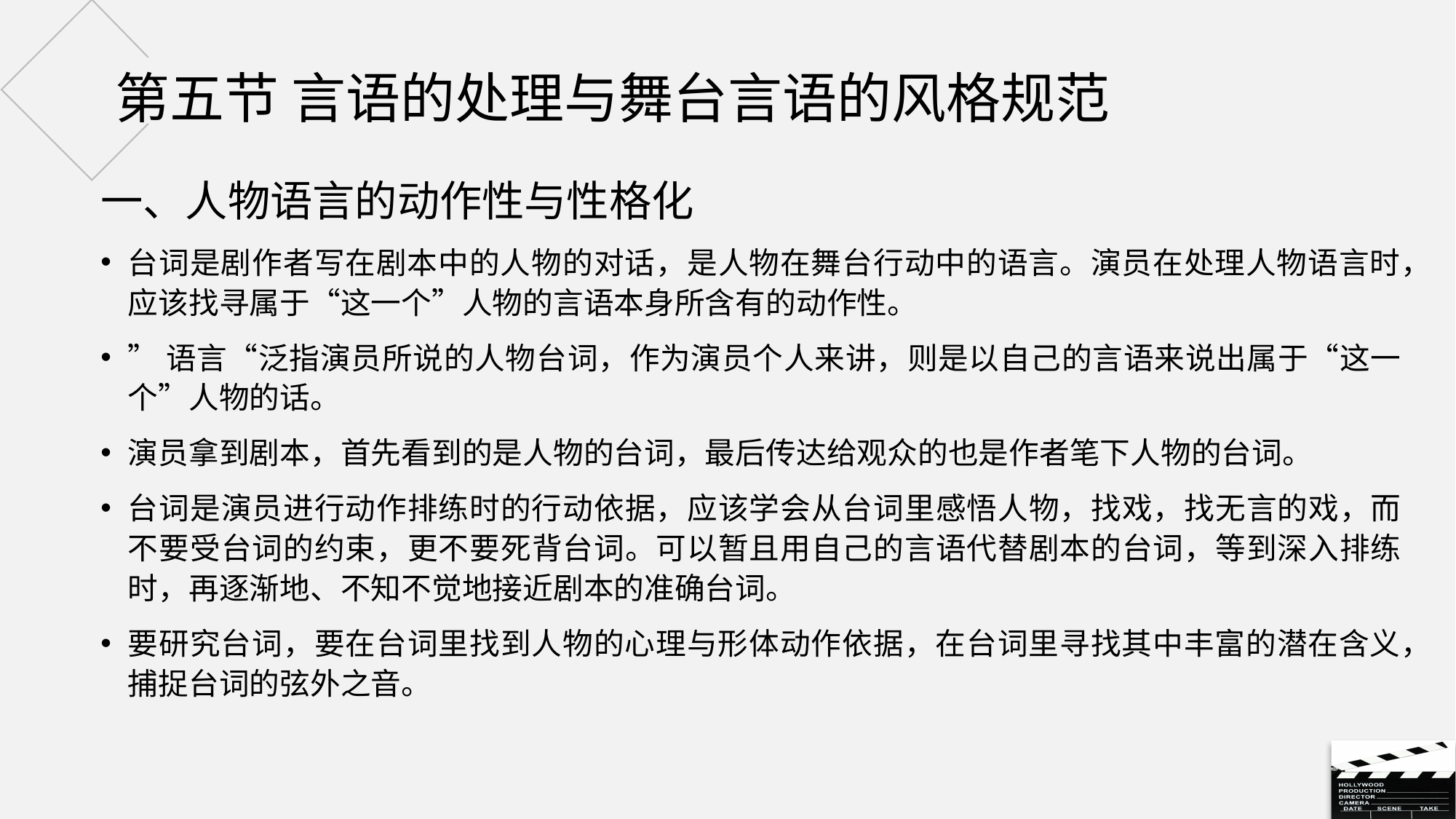

# 第五节 言语的处理与舞台言语的风格规范
一、人物语言的动作性与性格化
台词是剧作者写在剧本中的人物的对话，是人物在舞台行动中的语言。演员在处理人物语言时，应该找寻属于“这一个”人物的言语本身所含有的动作性。
”语言“泛指演员所说的人物台词，作为演员个人来讲，则是以自己的言语来说出属于“这一个”人物的话。
演员拿到剧本，首先看到的是人物的台词，最后传达给观众的也是作者笔下人物的台词。
台词是演员进行动作排练时的行动依据，应该学会从台词里感悟人物，找戏，找无言的戏，而不要受台词的约束，更不要死背台词。可以暂且用自己的言语代替剧本的台词，等到深入排练时，再逐渐地、不知不觉地接近剧本的准确台词。
要研究台词，要在台词里找到人物的心理与形体动作依据，在台词里寻找其中丰富的潜在含义，捕捉台词的弦外之音。